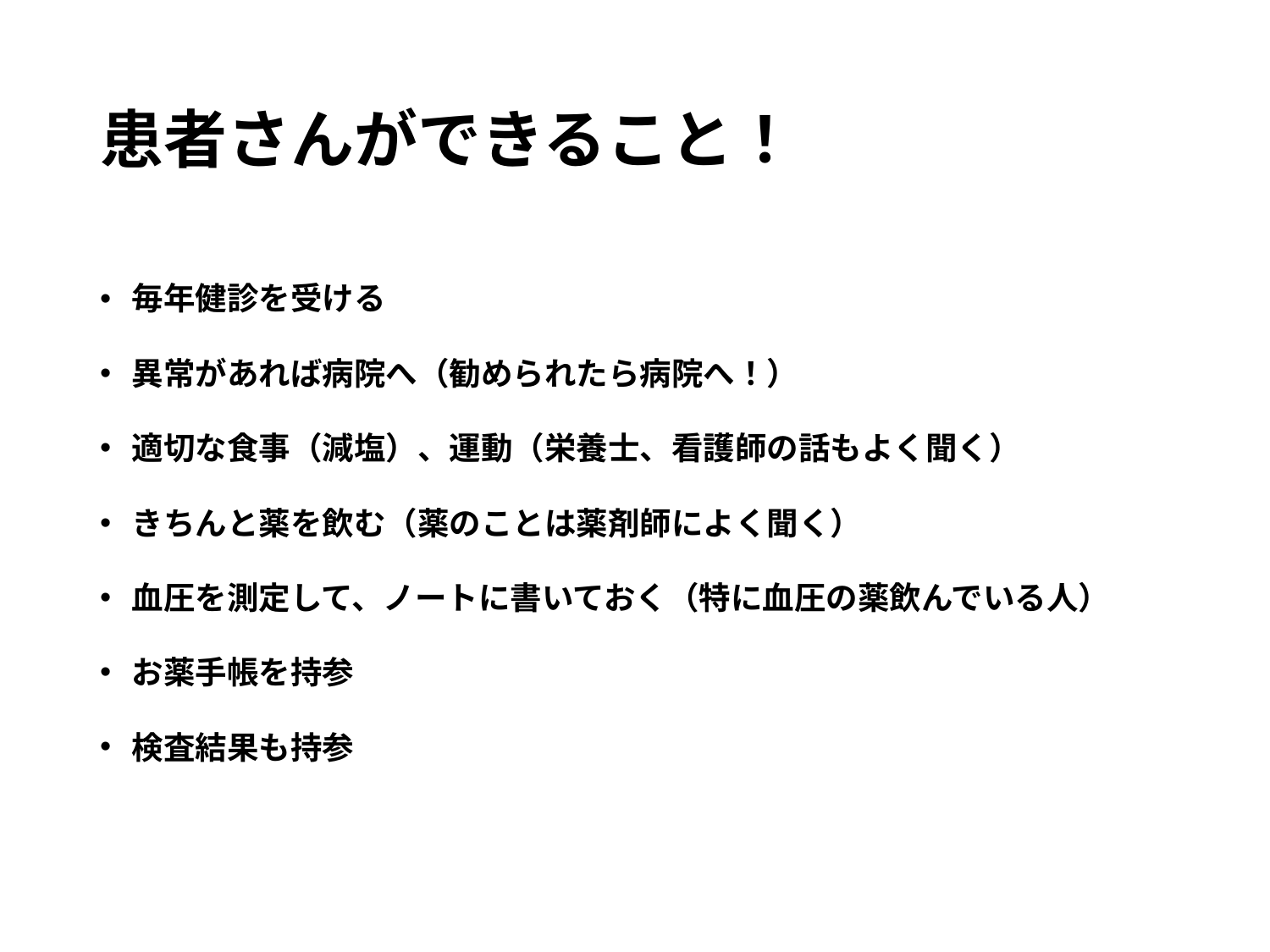

# 患者さんができること！
毎年健診を受ける
異常があれば病院へ（勧められたら病院へ！）
適切な食事（減塩）、運動（栄養士、看護師の話もよく聞く）
きちんと薬を飲む（薬のことは薬剤師によく聞く）
血圧を測定して、ノートに書いておく（特に血圧の薬飲んでいる人）
お薬手帳を持参
検査結果も持参